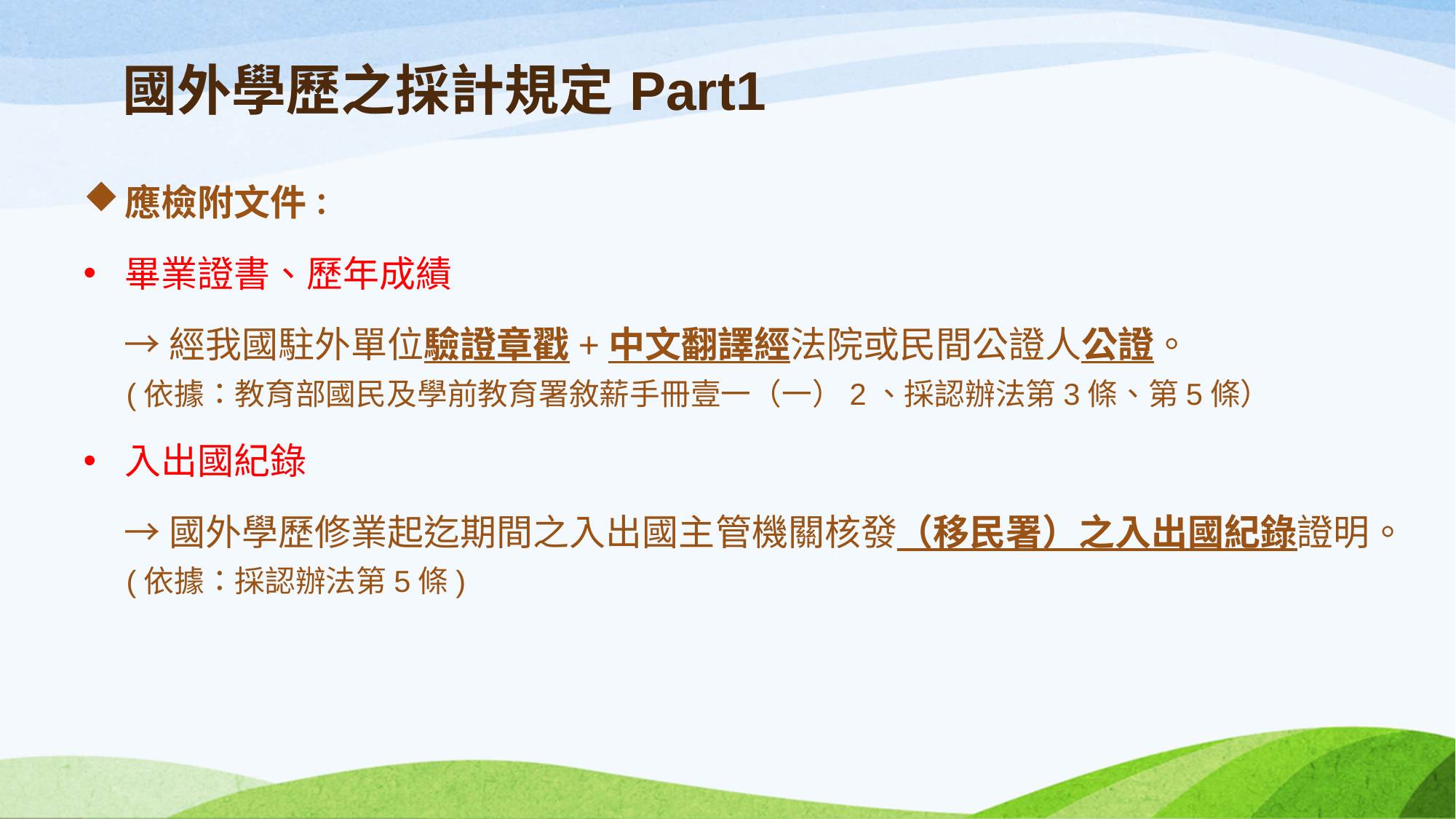

# 國外學歷之採計規定Part1
應檢附文件：
畢業證書、歷年成績
     →經我國駐外單位驗證章戳+中文翻譯經法院或民間公證人公證。
(依據：教育部國民及學前教育署敘薪手冊壹一（一）2、採認辦法第3條、第5條）
入出國紀錄
     →國外學歷修業起迄期間之入出國主管機關核發（移民署）之入出國紀錄證明。
(依據：採認辦法第5條)